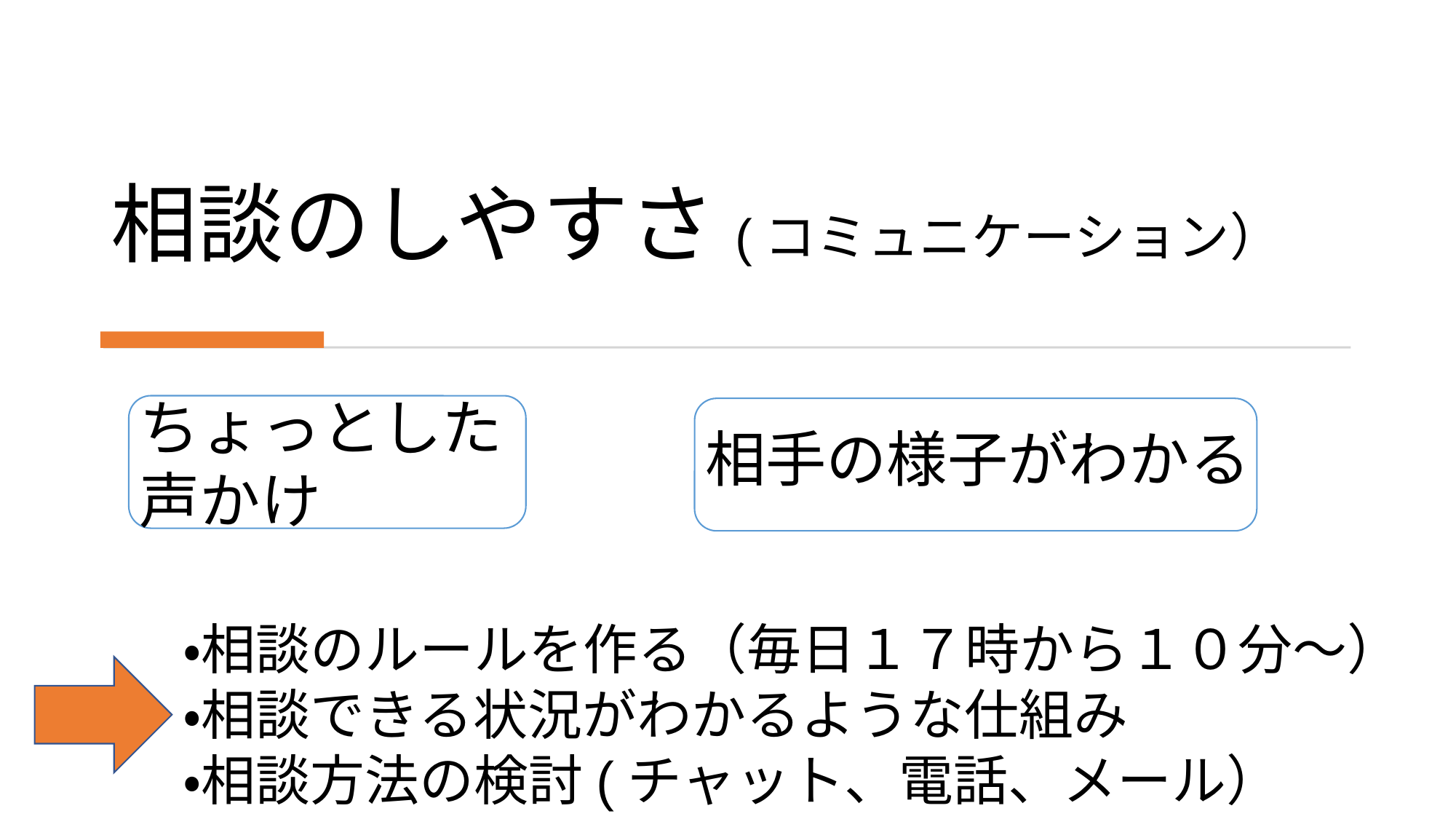

# 相談のしやすさ(コミュニケーション）

ちょっとした声かけ

相手の様子がわかる
・相談のルールを作る（毎日１７時から１０分〜）
・相談できる状況がわかるような仕組み
・相談方法の検討(チャット、電話、メール）